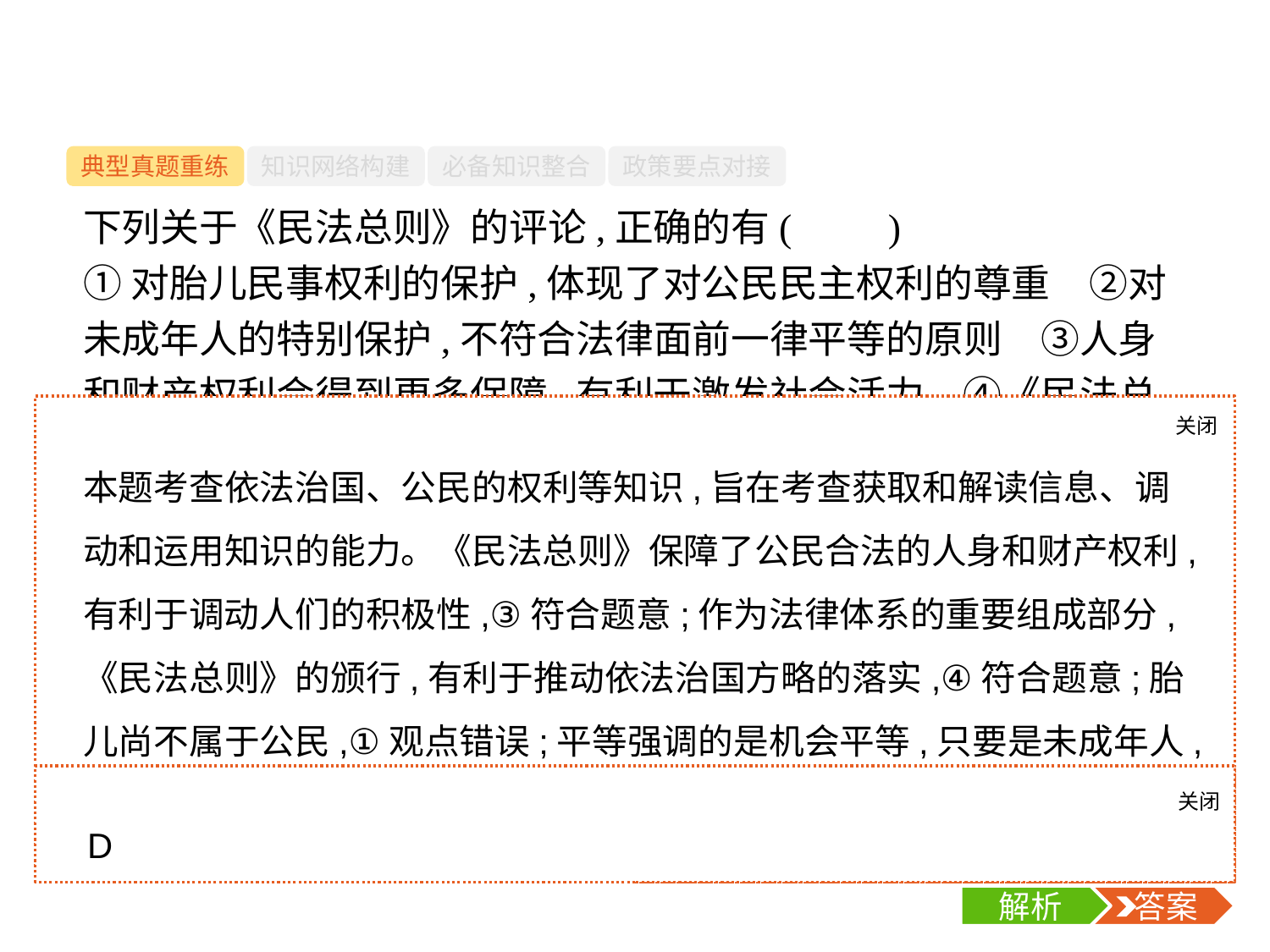

-6-
典型真题重练
知识网络构建
必备知识整合
政策要点对接
下列关于《民法总则》的评论,正确的有(　　)
①对胎儿民事权利的保护,体现了对公民民主权利的尊重　②对未成年人的特别保护,不符合法律面前一律平等的原则　③人身和财产权利会得到更多保障,有利于激发社会活力　④《民法总则》的颁行,是全面推进依法治国的重大举措
A.①②	B.①④
C.②③	D.③④

关闭
解析

本题考查依法治国、公民的权利等知识,旨在考查获取和解读信息、调动和运用知识的能力。《民法总则》保障了公民合法的人身和财产权利,有利于调动人们的积极性,③符合题意;作为法律体系的重要组成部分,《民法总则》的颁行,有利于推动依法治国方略的落实,④符合题意;胎儿尚不属于公民,①观点错误;平等强调的是机会平等,只要是未成年人,都会得到特别保护,这本身就是在践行平等原则,②错误。答案为D项。

关闭
解析
  答案

D
解析
  答案